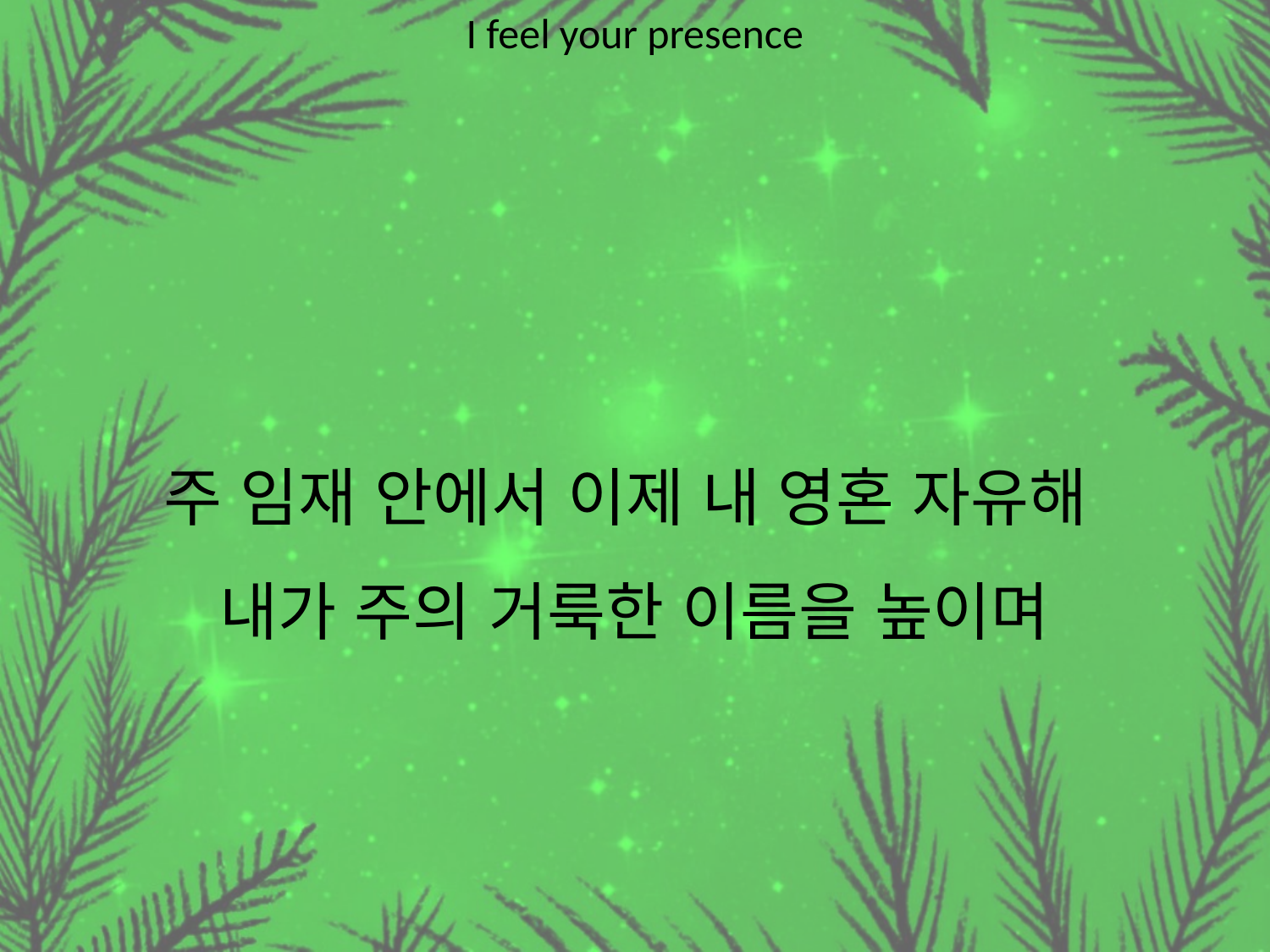

I feel your presence
#
주 임재 안에서 이제 내 영혼 자유해
내가 주의 거룩한 이름을 높이며